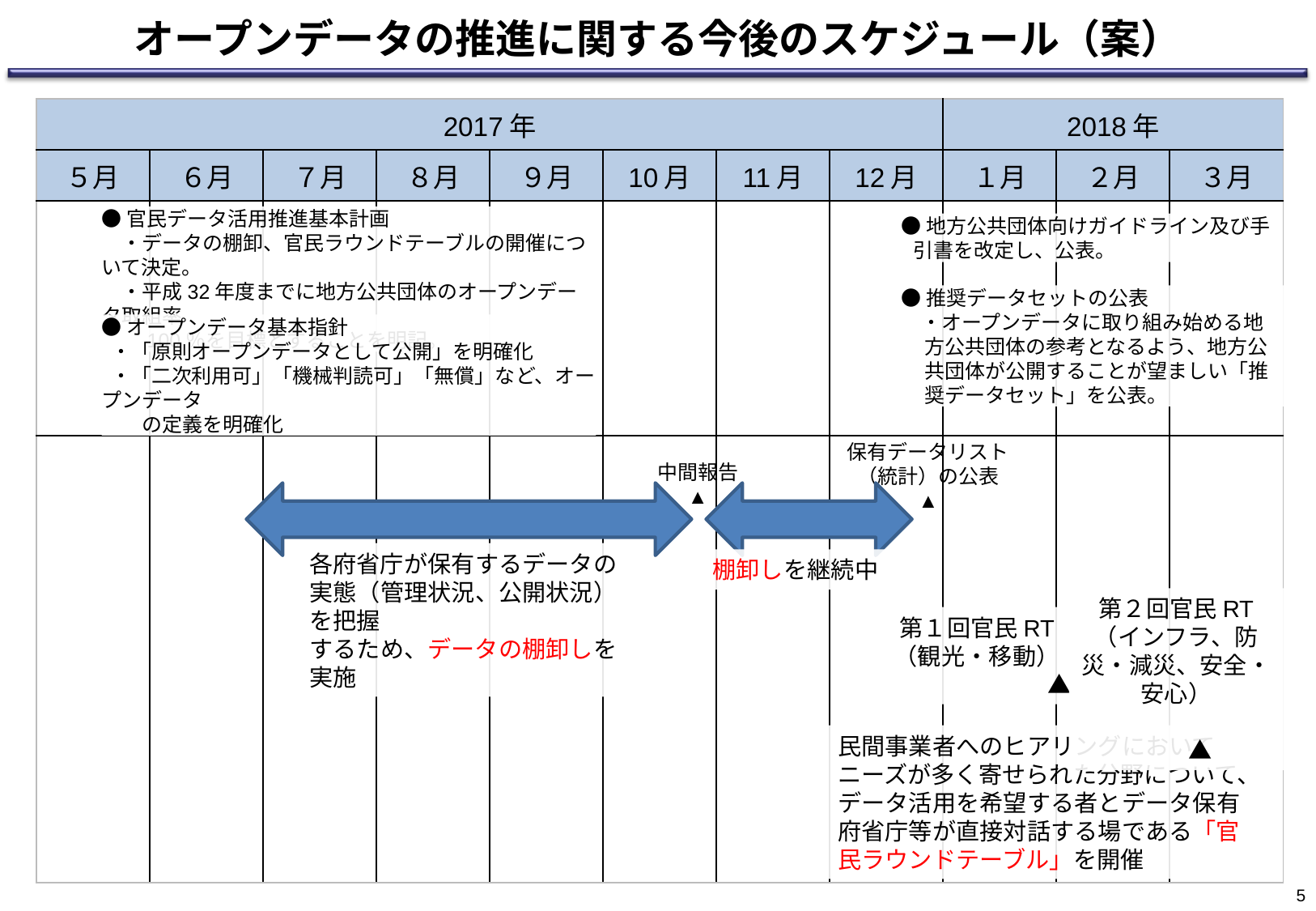

オープンデータの推進に関する今後のスケジュール（案）
| 2017年 |  |  |  |  |  |  |  | 2018年 |  |  |
| --- | --- | --- | --- | --- | --- | --- | --- | --- | --- | --- |
| ５月 | ６月 | ７月 | ８月 | ９月 | 10月 | 11月 | 12月 | １月 | ２月 | ３月 |
|  |  |  |  |  |  |  |  |  |  |  |
|  |  |  |  |  |  |  |  |  |  |  |
●官民データ活用推進基本計画
　・データの棚卸、官民ラウンドテーブルの開催について決定。
　・平成32年度までに地方公共団体のオープンデータ取組率
　　100％を目標とすることを明記。
●地方公共団体向けガイドライン及び手引書を改定し、公表。
●推奨データセットの公表
　・オープンデータに取り組み始める地方公共団体の参考となるよう、地方公共団体が公開することが望ましい「推奨データセット」を公表。
●オープンデータ基本指針
 ・「原則オープンデータとして公開」を明確化
 ・「二次利用可」「機械判読可」「無償」など、オープンデータ
　　の定義を明確化
保有データリスト
（統計）の公表
▲
中間報告
▲

各府省庁が保有するデータの実態（管理状況、公開状況）を把握
するため、データの棚卸しを実施
棚卸しを継続中
第２回官民RT
（インフラ、防災・減災、安全・安心）
　　　　　　　　　　▲
第１回官民RT
（観光・移動）
　　　　　　　▲
民間事業者へのヒアリングにおいてニーズが多く寄せられた分野について、データ活用を希望する者とデータ保有府省庁等が直接対話する場である「官民ラウンドテーブル」を開催
5